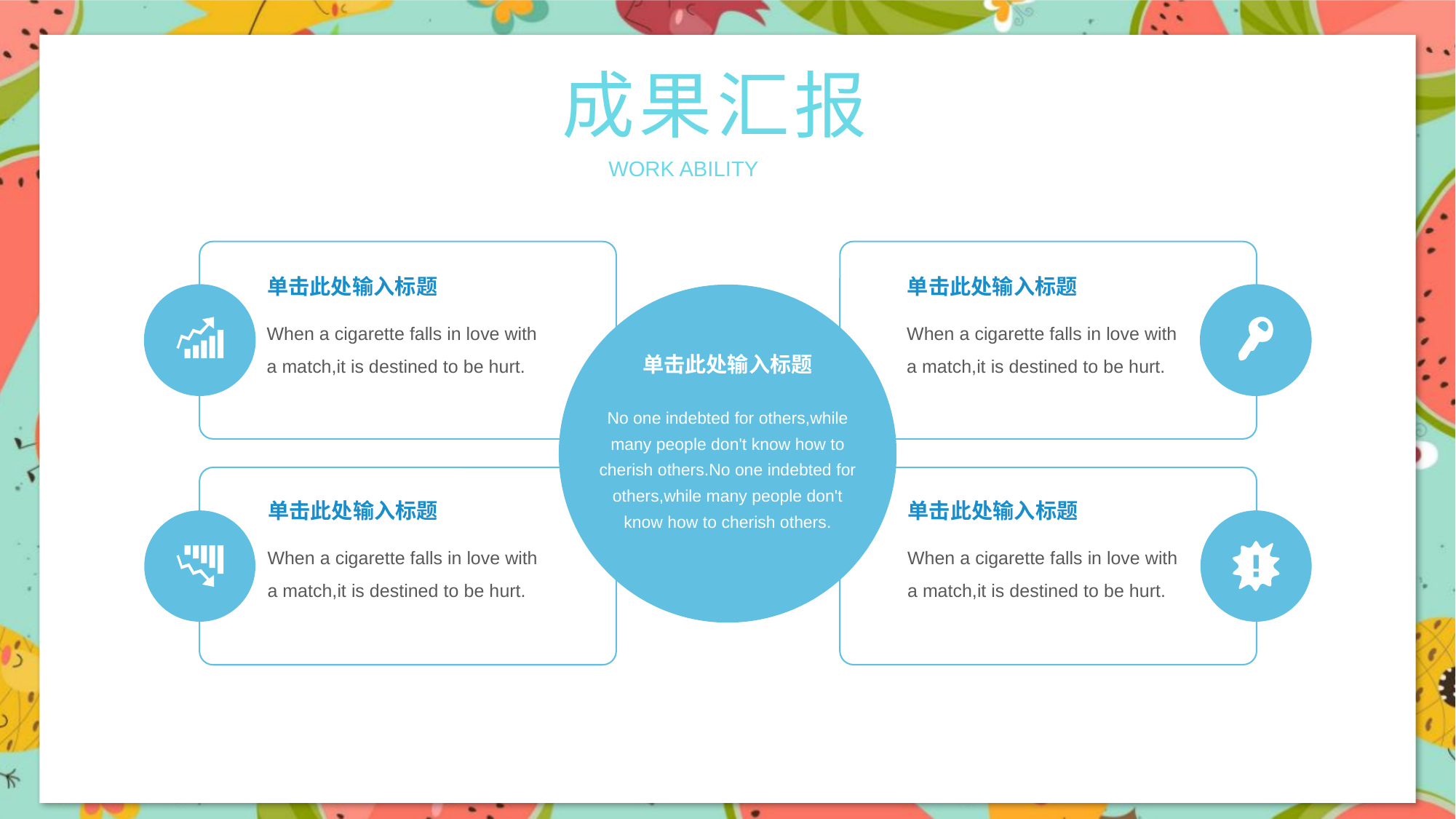

成果汇报

WORK ABILITY

单击此处输入标题
When a cigarette falls in love with a match,it is destined to be hurt.
单击此处输入标题
When a cigarette falls in love with a match,it is destined to be hurt.

单击此处输入标题
No one indebted for others,while many people don't know how to cherish others.No one indebted for others,while many people don't know how to cherish others.

单击此处输入标题
When a cigarette falls in love with a match,it is destined to be hurt.
单击此处输入标题
When a cigarette falls in love with a match,it is destined to be hurt.